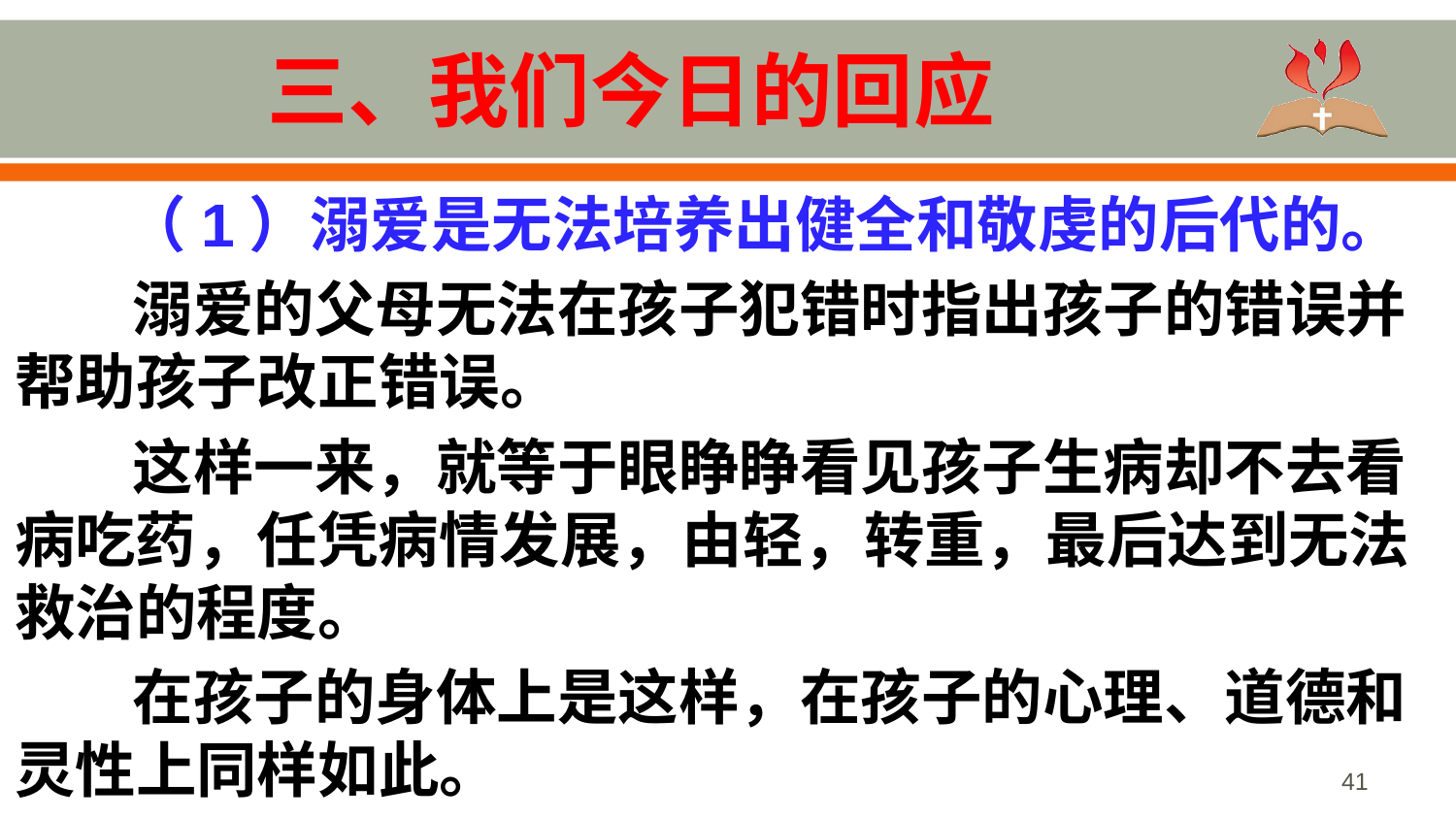

# 三、我们今日的回应
       （1）溺爱是无法培养出健全和敬虔的后代的。
溺爱的父母无法在孩子犯错时指出孩子的错误并帮助孩子改正错误。
这样一来，就等于眼睁睁看见孩子生病却不去看病吃药，任凭病情发展，由轻，转重，最后达到无法救治的程度。
在孩子的身体上是这样，在孩子的心理、道德和灵性上同样如此。

41